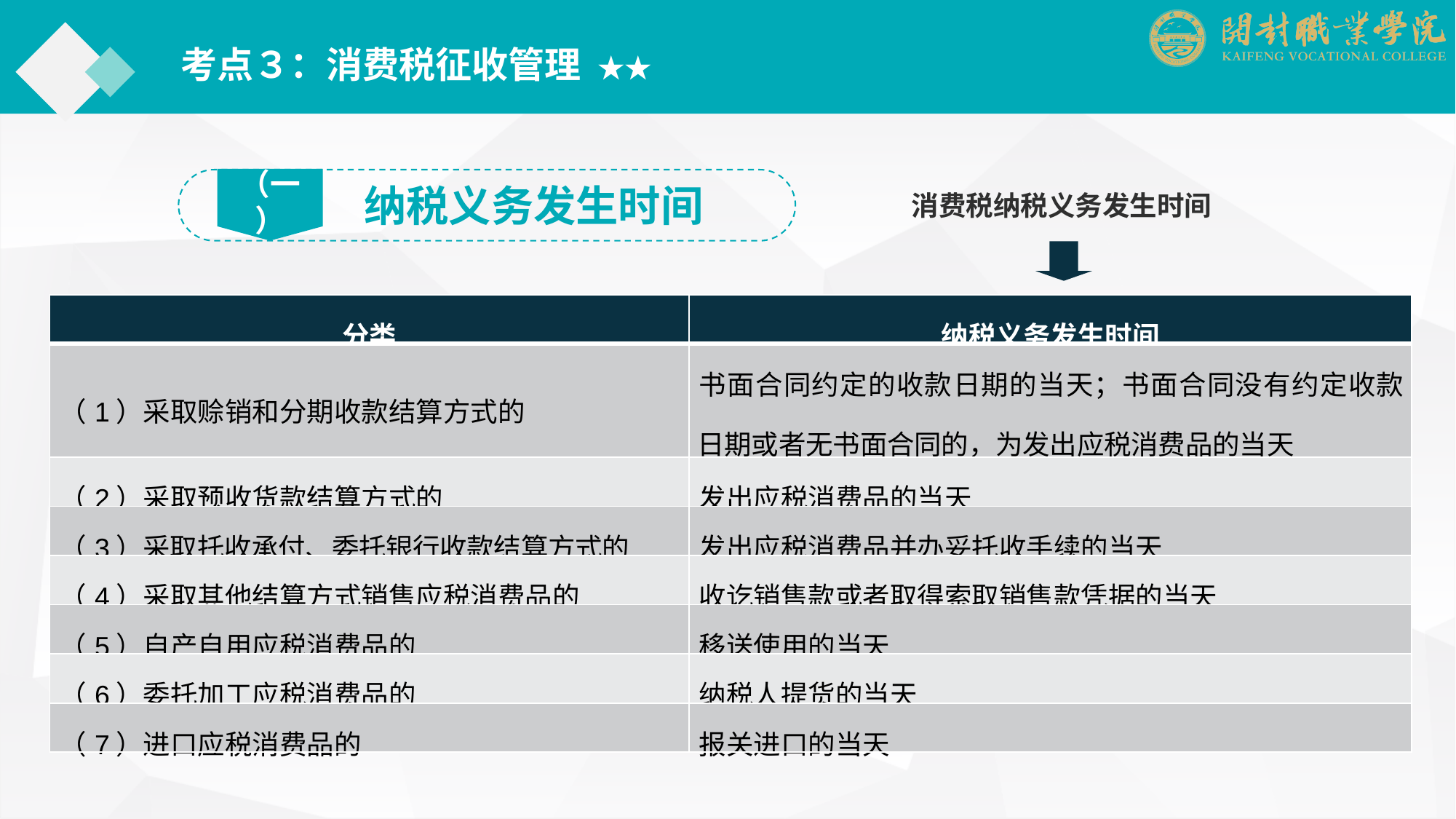

考点３：消费税征收管理  ★★
（一）

纳税义务发生时间
消费税纳税义务发生时间

| 分类 | 纳税义务发生时间 |
| --- | --- |
| （1）采取赊销和分期收款结算方式的 | 书面合同约定的收款日期的当天；书面合同没有约定收款日期或者无书面合同的，为发出应税消费品的当天 |
| （2）采取预收货款结算方式的 | 发出应税消费品的当天 |
| （3）采取托收承付、委托银行收款结算方式的 | 发出应税消费品并办妥托收手续的当天 |
| （4）采取其他结算方式销售应税消费品的 | 收讫销售款或者取得索取销售款凭据的当天 |
| （5）自产自用应税消费品的 | 移送使用的当天 |
| （6）委托加工应税消费品的 | 纳税人提货的当天 |
| （7）进口应税消费品的 | 报关进口的当天 |